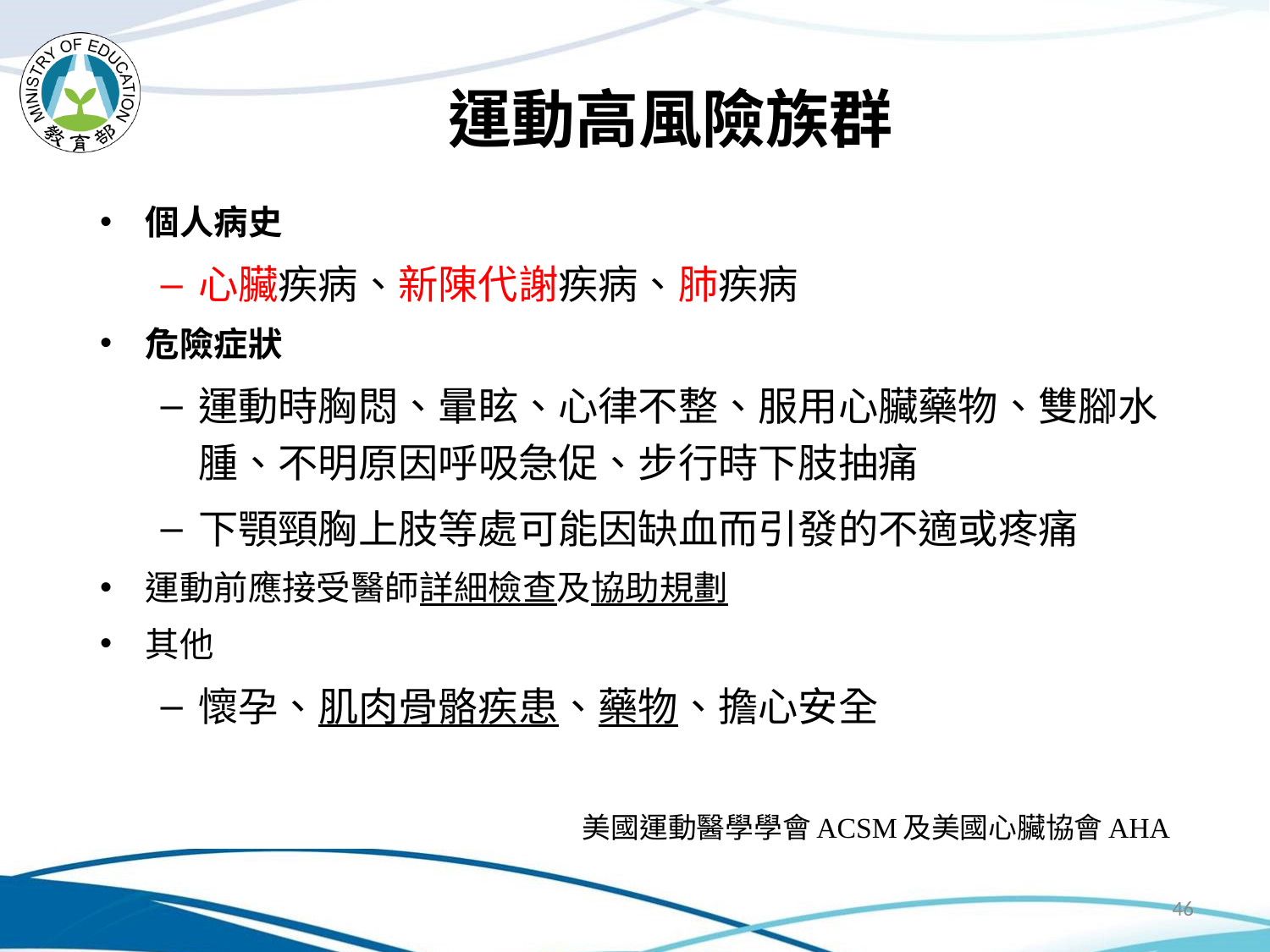

# 運動高風險族群
個人病史
心臟疾病、新陳代謝疾病、肺疾病
危險症狀
運動時胸悶、暈眩、心律不整、服用心臟藥物、雙腳水腫、不明原因呼吸急促、步行時下肢抽痛
下顎頸胸上肢等處可能因缺血而引發的不適或疼痛
運動前應接受醫師詳細檢查及協助規劃
其他
懷孕、肌肉骨骼疾患、藥物、擔心安全

美國運動醫學學會ACSM及美國心臟協會AHA
46